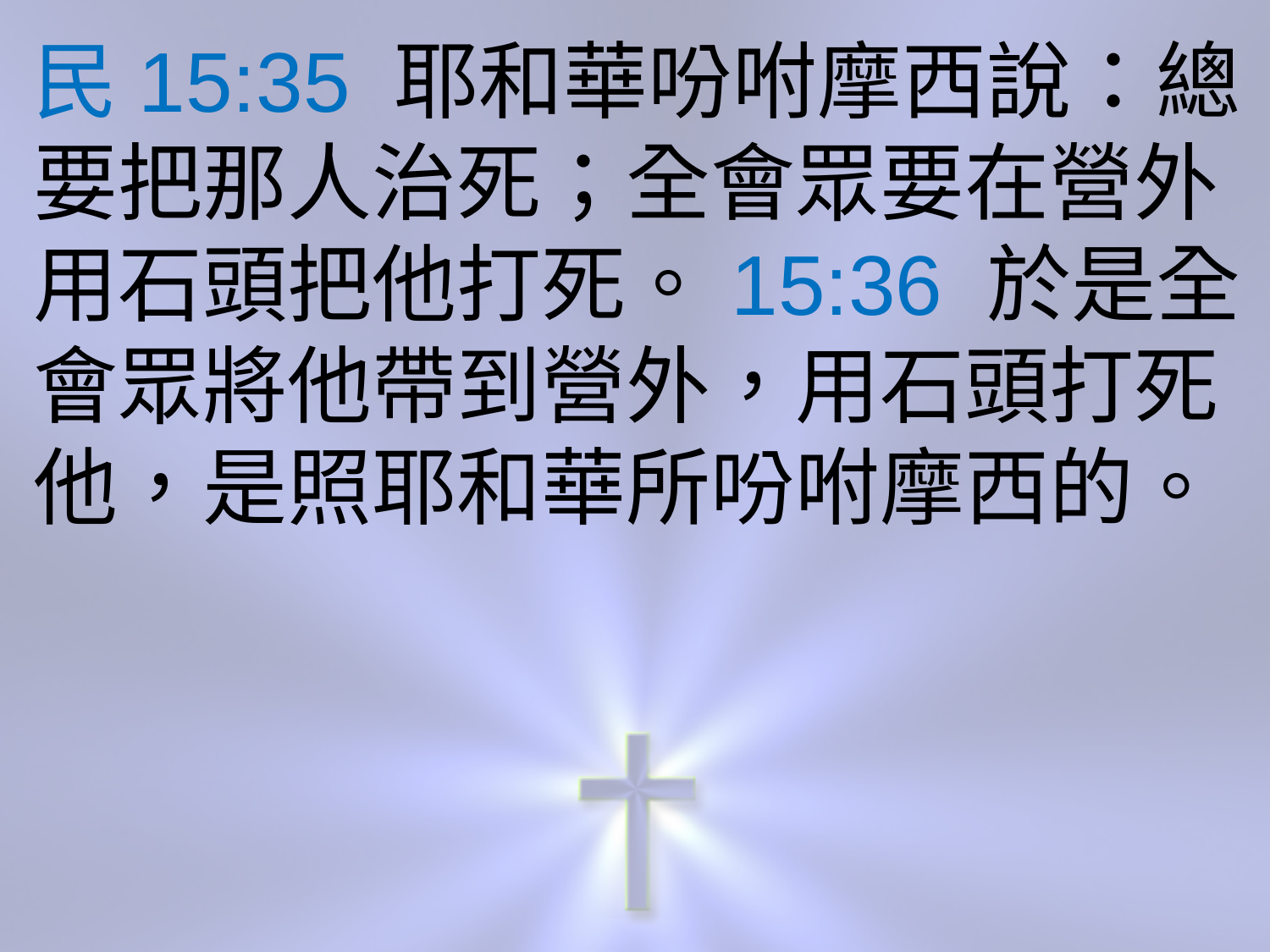

民15:35 耶和華吩咐摩西說：總要把那人治死；全會眾要在營外用石頭把他打死。15:36 於是全會眾將他帶到營外，用石頭打死他，是照耶和華所吩咐摩西的。